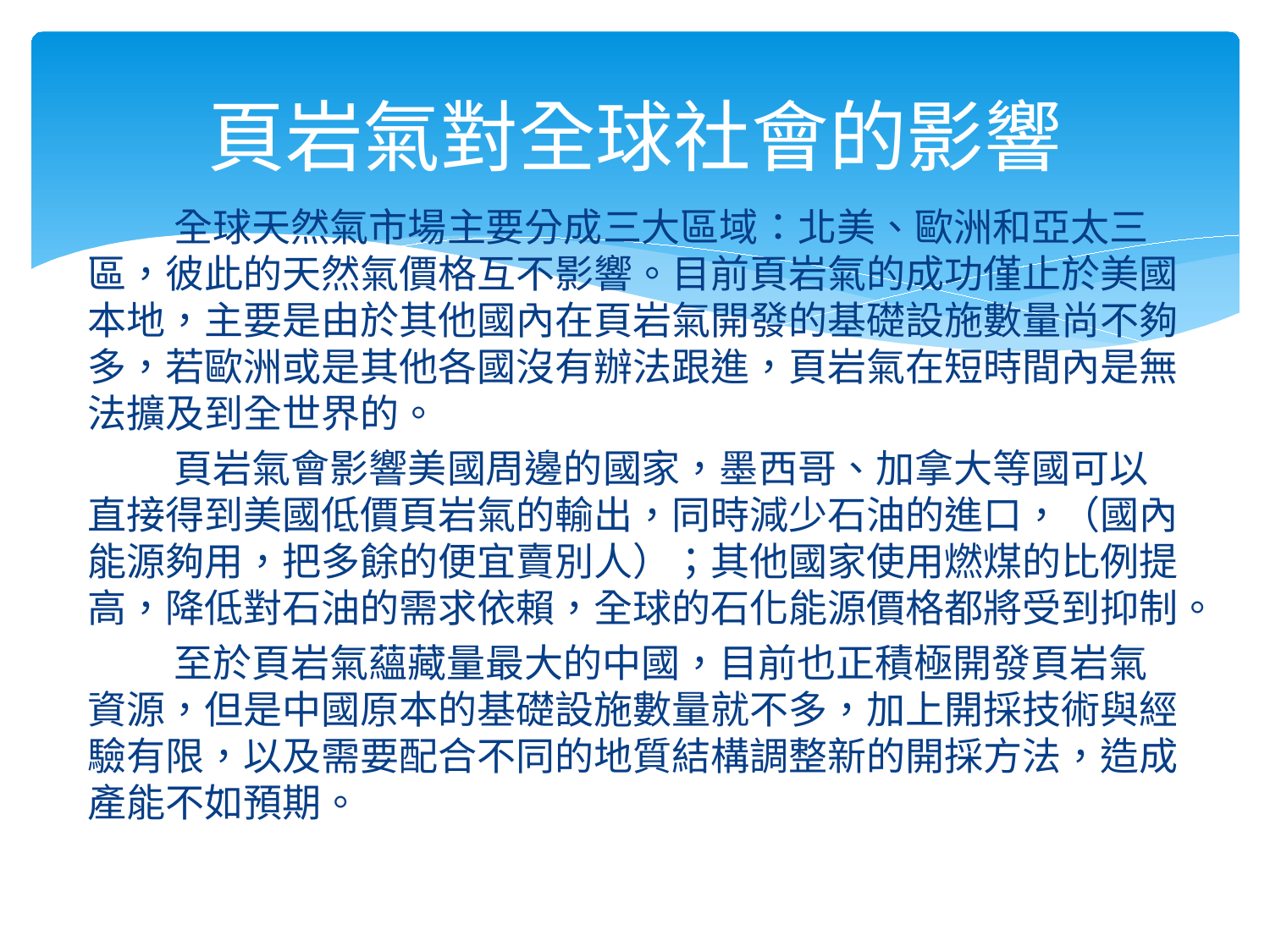

# 頁岩氣對全球社會的影響
         全球天然氣市場主要分成三大區域：北美、歐洲和亞太三區，彼此的天然氣價格互不影響。目前頁岩氣的成功僅止於美國本地，主要是由於其他國內在頁岩氣開發的基礎設施數量尚不夠多，若歐洲或是其他各國沒有辦法跟進，頁岩氣在短時間內是無法擴及到全世界的。
         頁岩氣會影響美國周邊的國家，墨西哥、加拿大等國可以直接得到美國低價頁岩氣的輸出，同時減少石油的進口，（國內能源夠用，把多餘的便宜賣別人）；其他國家使用燃煤的比例提高，降低對石油的需求依賴，全球的石化能源價格都將受到抑制。
         至於頁岩氣蘊藏量最大的中國，目前也正積極開發頁岩氣資源，但是中國原本的基礎設施數量就不多，加上開採技術與經驗有限，以及需要配合不同的地質結構調整新的開採方法，造成產能不如預期。